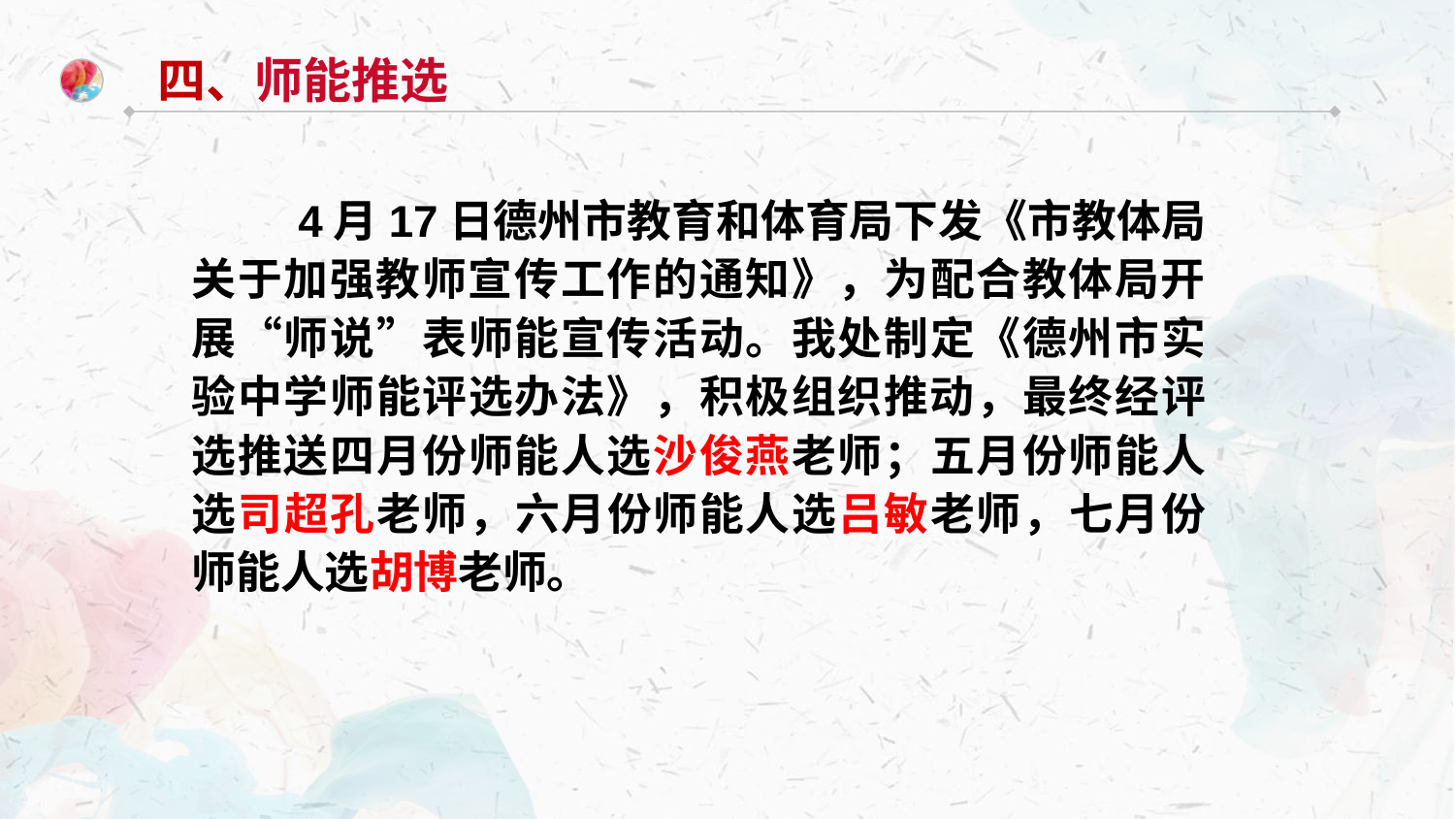

四、师能推选

         4月17日德州市教育和体育局下发《市教体局关于加强教师宣传工作的通知》，为配合教体局开展“师说”表师能宣传活动。我处制定《德州市实验中学师能评选办法》，积极组织推动，最终经评选推送四月份师能人选沙俊燕老师；五月份师能人选司超孔老师，六月份师能人选吕敏老师，七月份师能人选胡博老师。